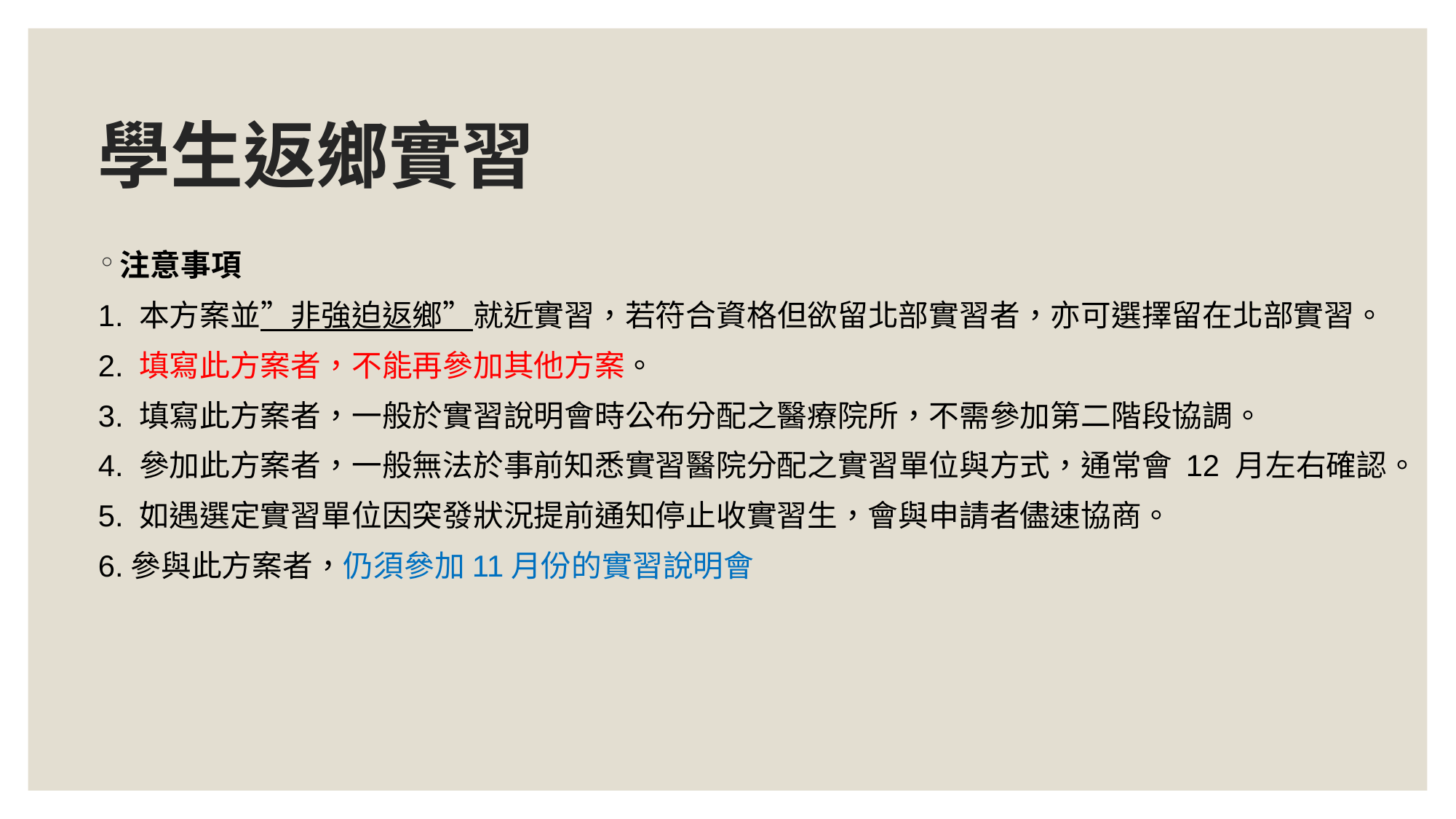

# 學生返鄉實習
注意事項
1. 本方案並”非強迫返鄉”就近實習，若符合資格但欲留北部實習者，亦可選擇留在北部實習。
2. 填寫此方案者，不能再參加其他方案。
3. 填寫此方案者，一般於實習說明會時公布分配之醫療院所，不需參加第二階段協調。
4. 參加此方案者，一般無法於事前知悉實習醫院分配之實習單位與方式，通常會 12 月左右確認。
5. 如遇選定實習單位因突發狀況提前通知停止收實習生，會與申請者儘速協商。
6.參與此方案者，仍須參加11月份的實習說明會